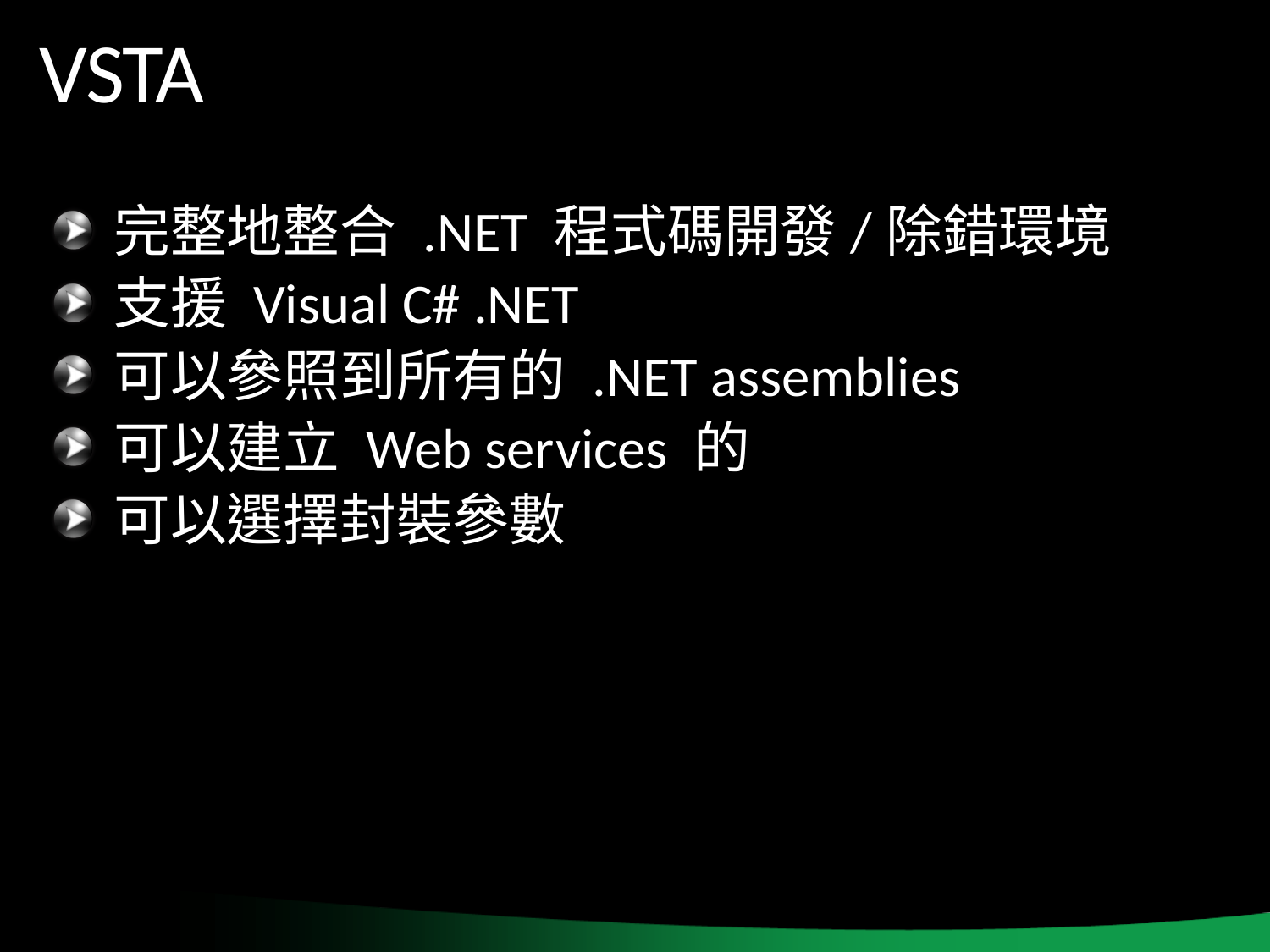

# VSTA
完整地整合 .NET 程式碼開發/除錯環境
支援 Visual C# .NET
可以參照到所有的 .NET assemblies
可以建立 Web services 的
可以選擇封裝參數